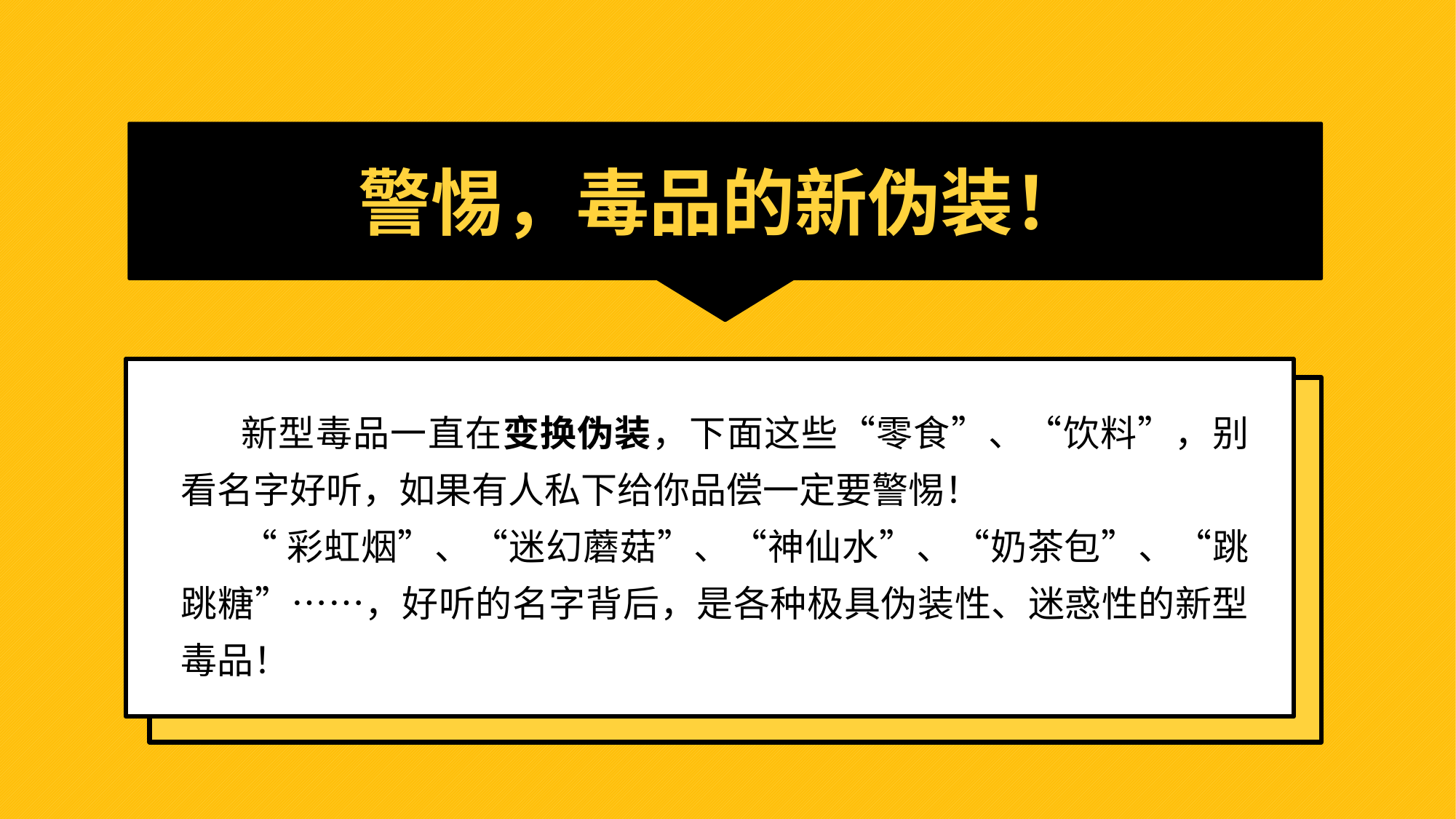

警惕，毒品的新伪装！

新型毒品一直在变换伪装，下面这些“零食”、“饮料”，别看名字好听，如果有人私下给你品偿一定要警惕！
“彩虹烟”、“迷幻蘑菇”、“神仙水”、“奶茶包”、“跳跳糖”……，好听的名字背后，是各种极具伪装性、迷惑性的新型毒品！